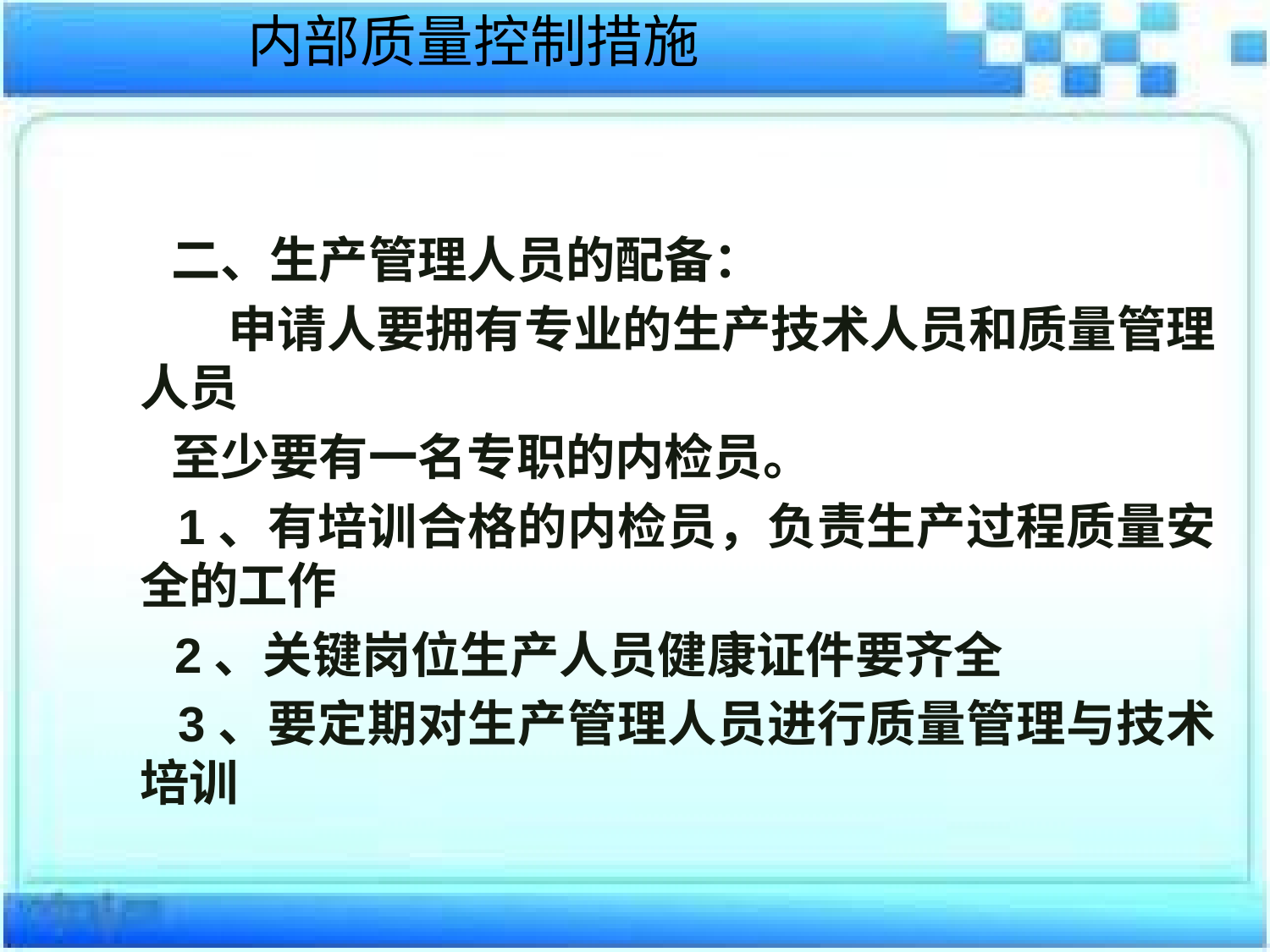

内部质量控制措施
      二、生产管理人员的配备：
           申请人要拥有专业的生产技术人员和质量管理人员
      至少要有一名专职的内检员。
      1、有培训合格的内检员，负责生产过程质量安全的工作
      2、关键岗位生产人员健康证件要齐全
      3、要定期对生产管理人员进行质量管理与技术培训